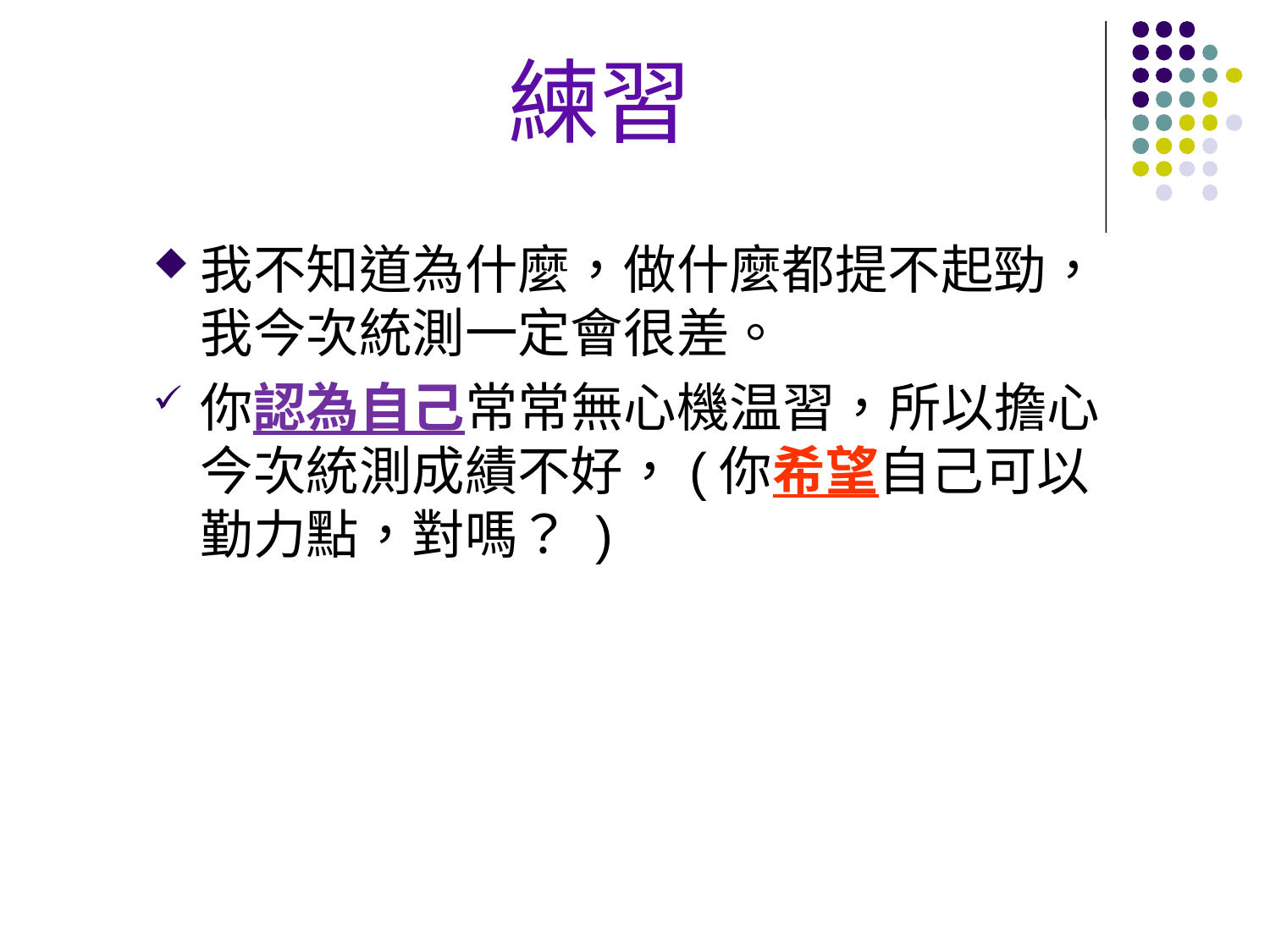

練習

我不知道為什麼，做什麼都提不起勁，我今次統測一定會很差。
你認為自己常常無心機温習，所以擔心今次統測成績不好，(你希望自己可以勤力點，對嗎？ )